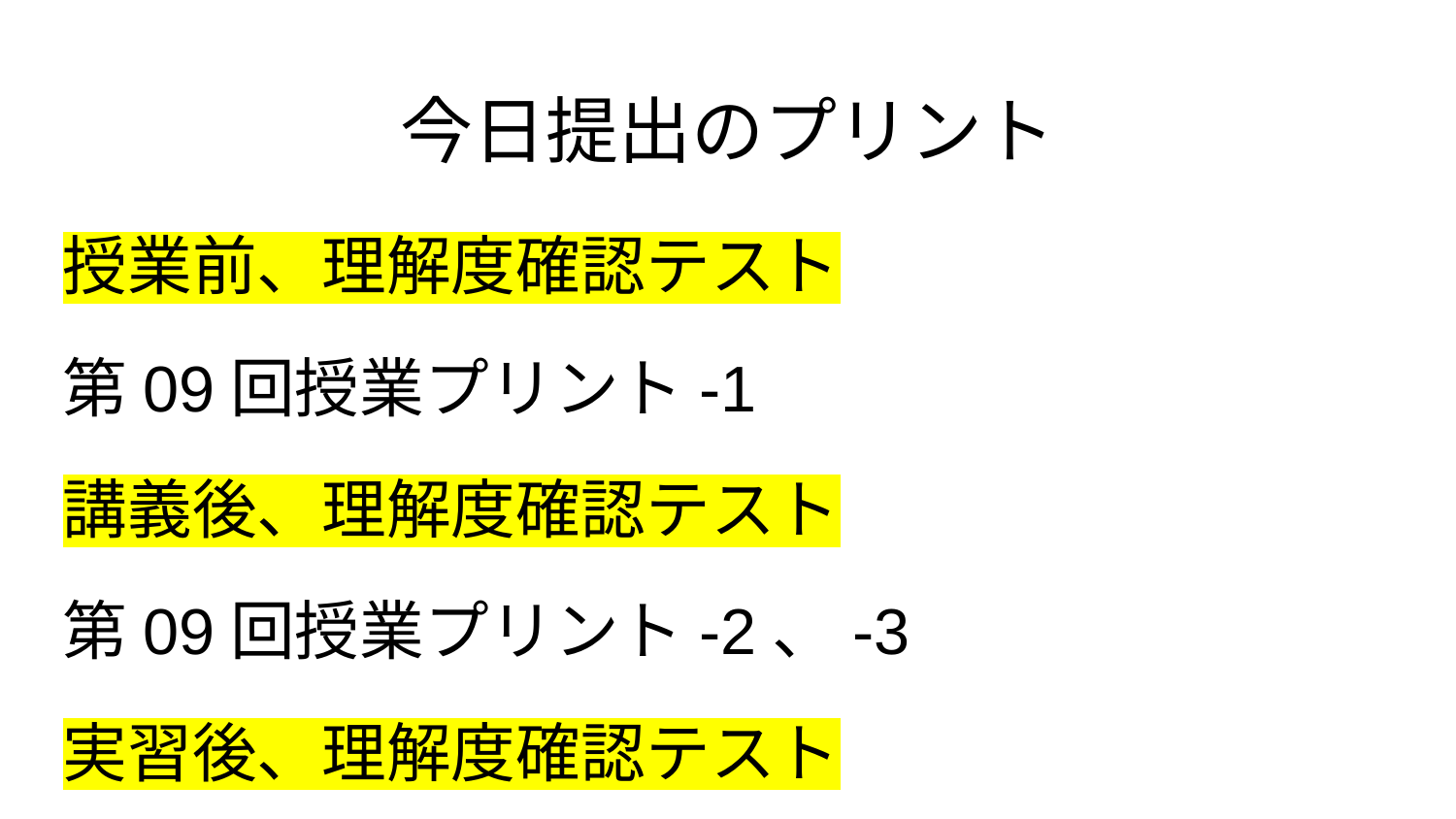

# 今日提出のプリント
授業前、理解度確認テスト
第09回授業プリント-1
講義後、理解度確認テスト
第09回授業プリント-2、-3
実習後、理解度確認テスト